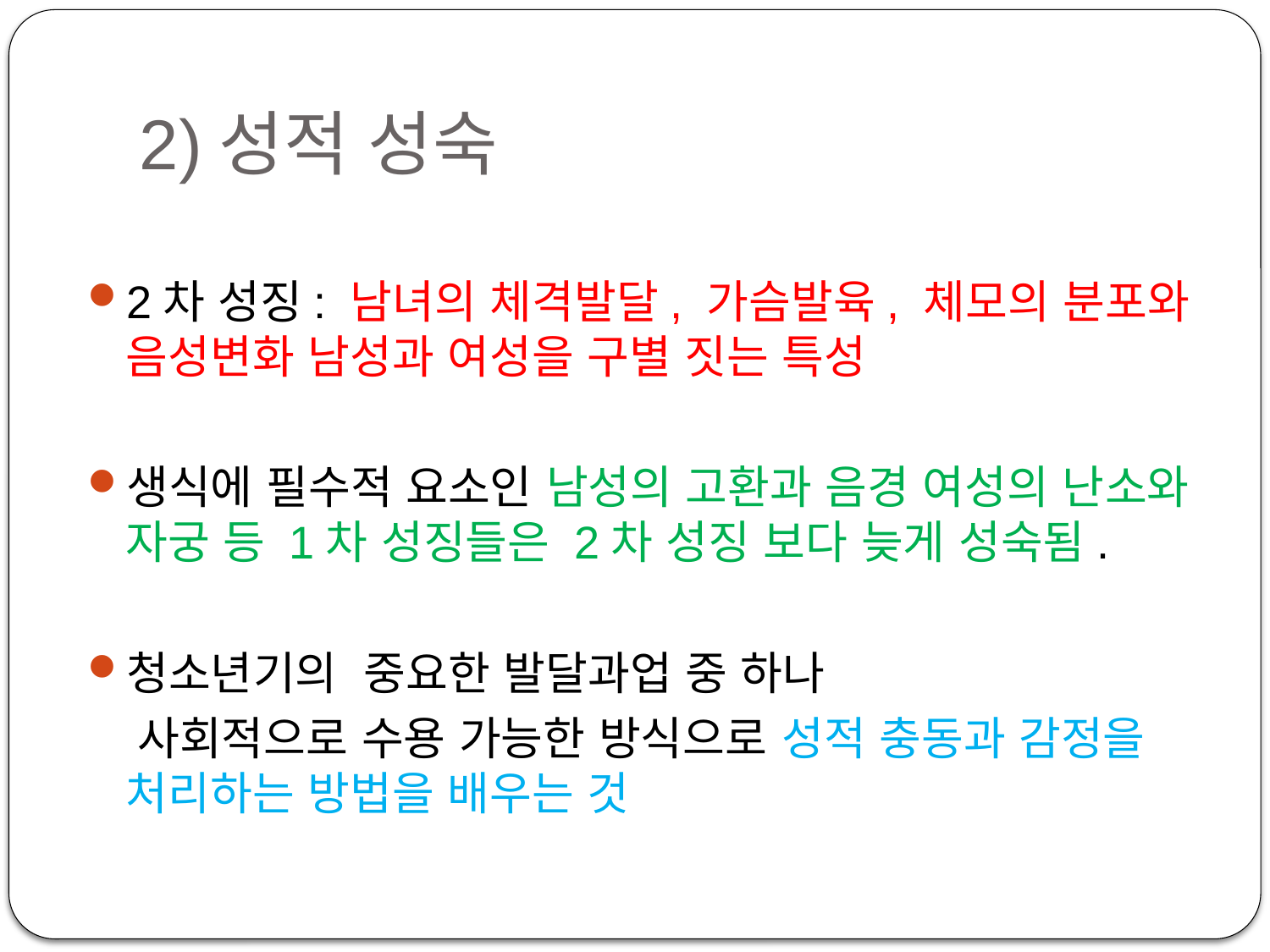

# 2)성적 성숙

2차 성징: 남녀의 체격발달, 가슴발육, 체모의 분포와 음성변화 남성과 여성을 구별 짓는 특성

생식에 필수적 요소인 남성의 고환과 음경 여성의 난소와 자궁 등 1차 성징들은 2차 성징 보다 늦게 성숙됨.

청소년기의  중요한 발달과업 중 하나
   사회적으로 수용 가능한 방식으로 성적 충동과 감정을 처리하는 방법을 배우는 것